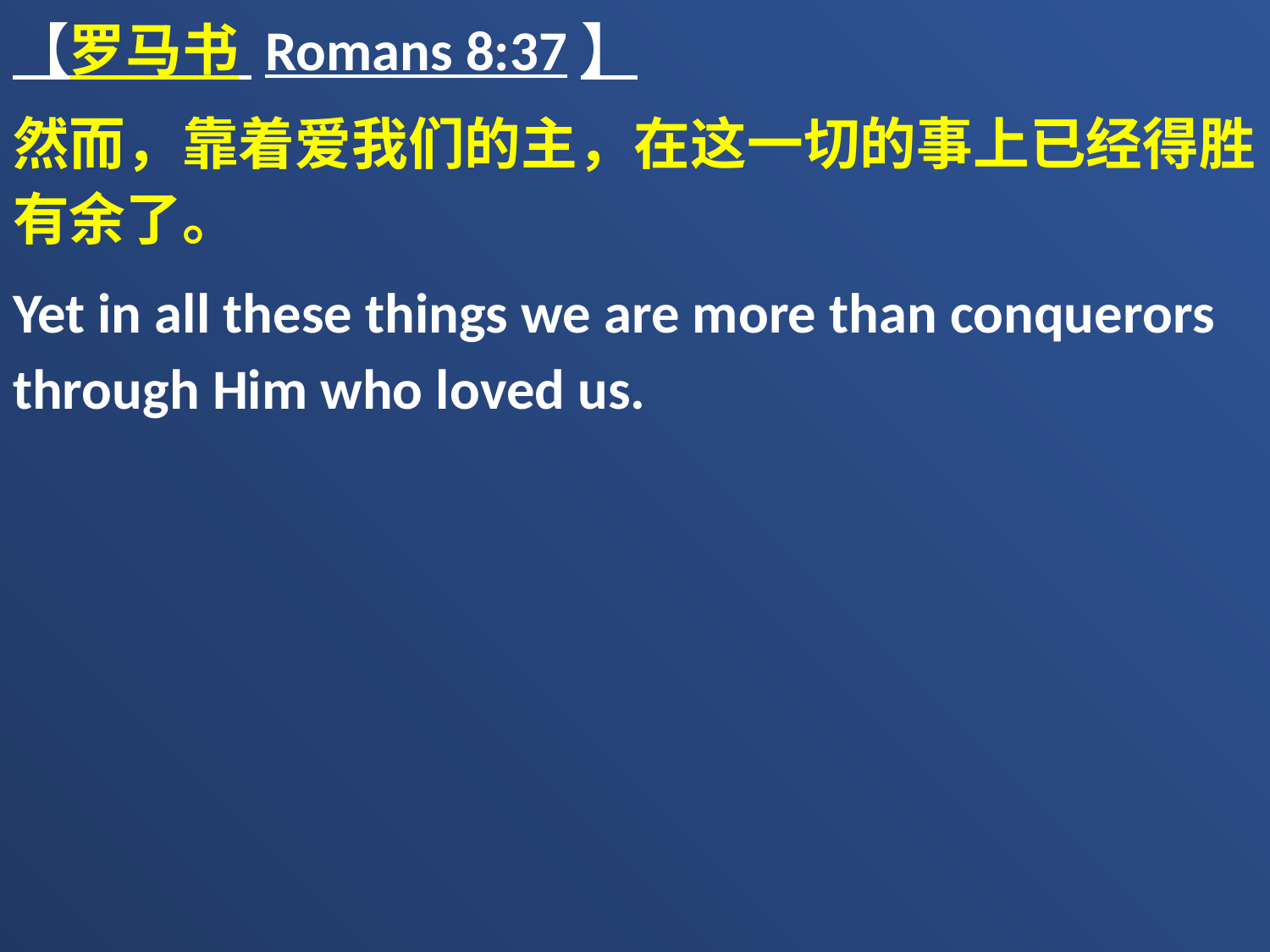

【罗马书 Romans 8:37】
然而，靠着爱我们的主，在这一切的事上已经得胜有余了。
Yet in all these things we are more than conquerors through Him who loved us.